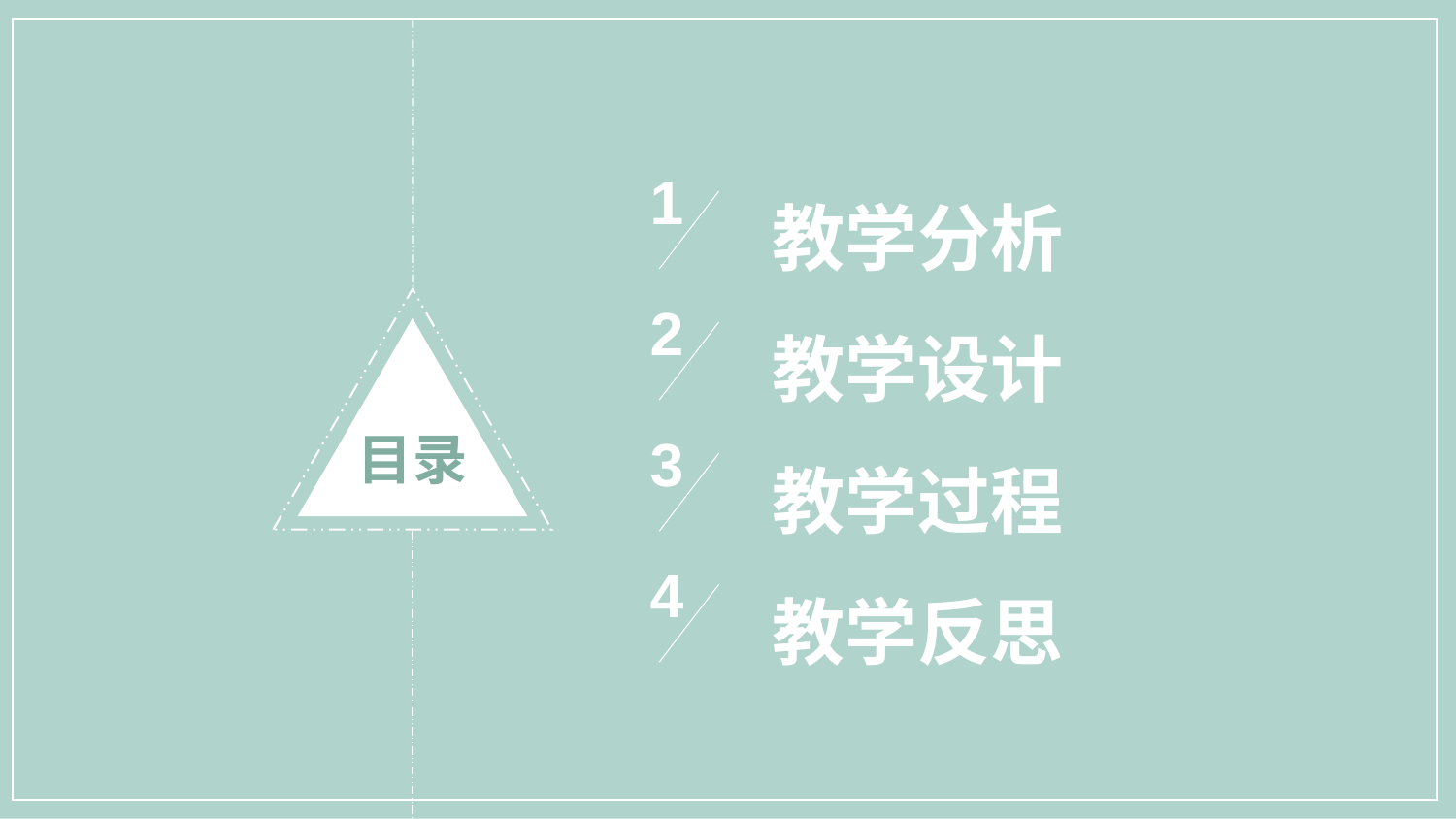

#
1
教学分析

2

目录
教学设计
3
教学过程
4
教学反思